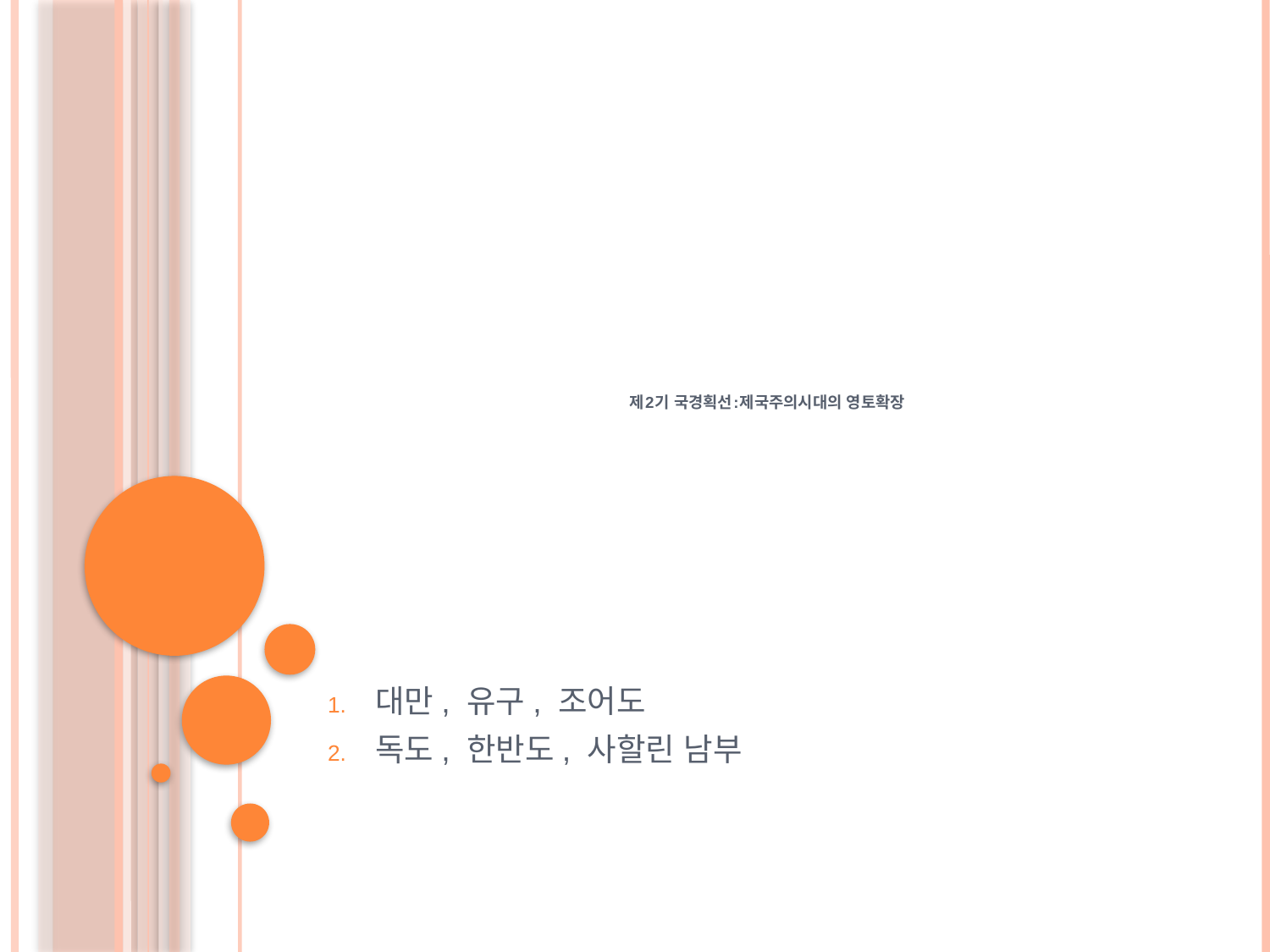

# 제2기 국경획선:제국주의시대의 영토확장

대만, 유구, 조어도
독도, 한반도, 사할린 남부